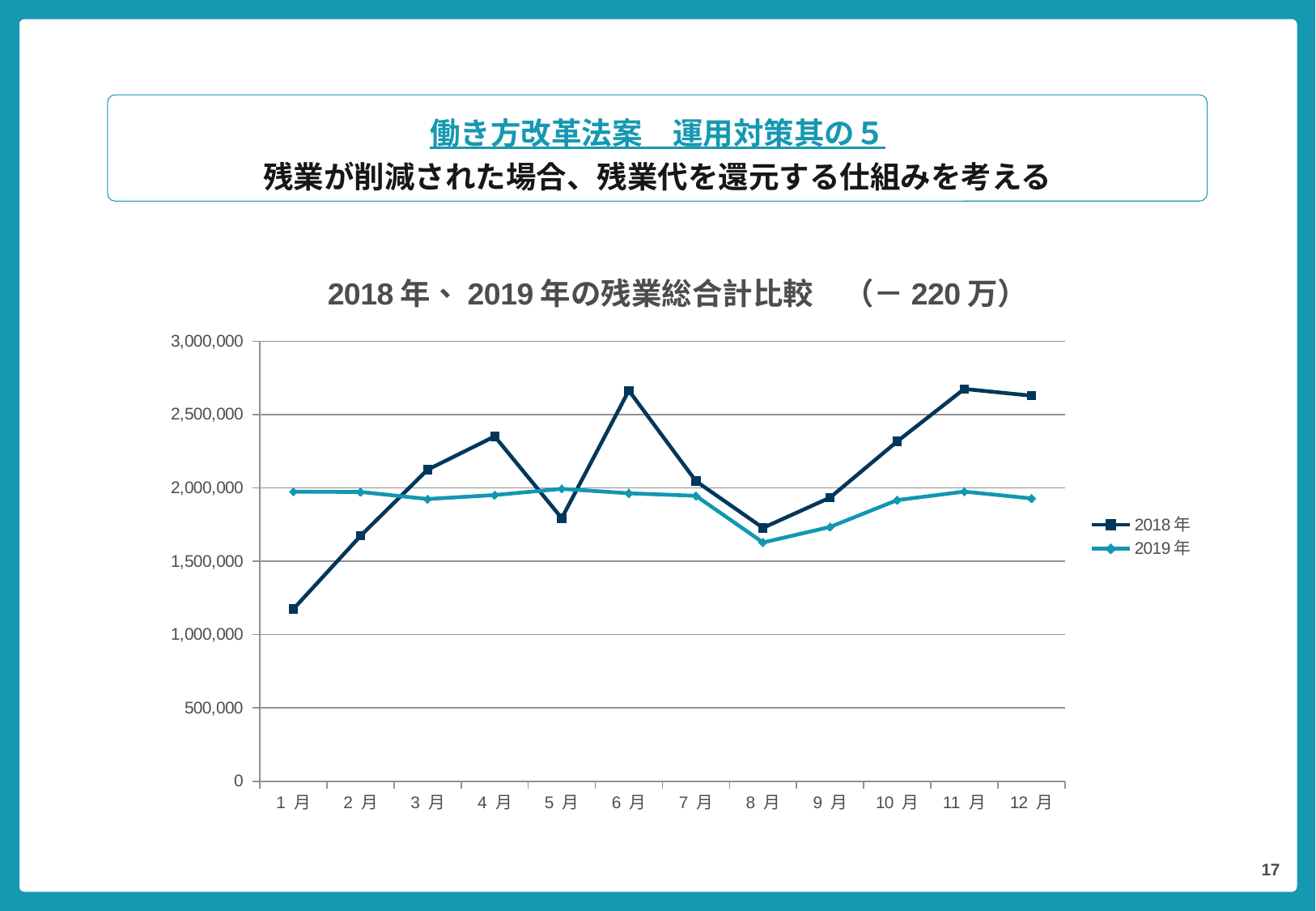

#
働き方改革法案　運用対策其の５
残業が削減された場合、残業代を還元する仕組みを考える

### Chart: 2018年、2019年の残業総合計比較　（－220万）

| Category |  |  |
|---|---|---|
| 1 月 | 1173547.0 | 1973547.0 |
| 2 月 | 1672260.0 | 1972260.0 |
| 3 月 | 2123839.0 | 1923839.0 |
| 4 月 | 2350928.0 | 1950928.0 |
| 5 月 | 1793299.0 | 1993299.0 |
| 6 月 | 2663048.0 | 1963048.0 |
| 7 月 | 2045645.0 | 1945645.0 |
| 8 月 | 1727274.0 | 1627274.0 |
| 9 月 | 1933534.0 | 1733534.0 |
| 10 月 | 2316399.0 | 1916399.0 |
| 11 月 | 2674297.0 | 1974297.0 |
| 12 月 | 2628170.0 | 1928170.0 |
17